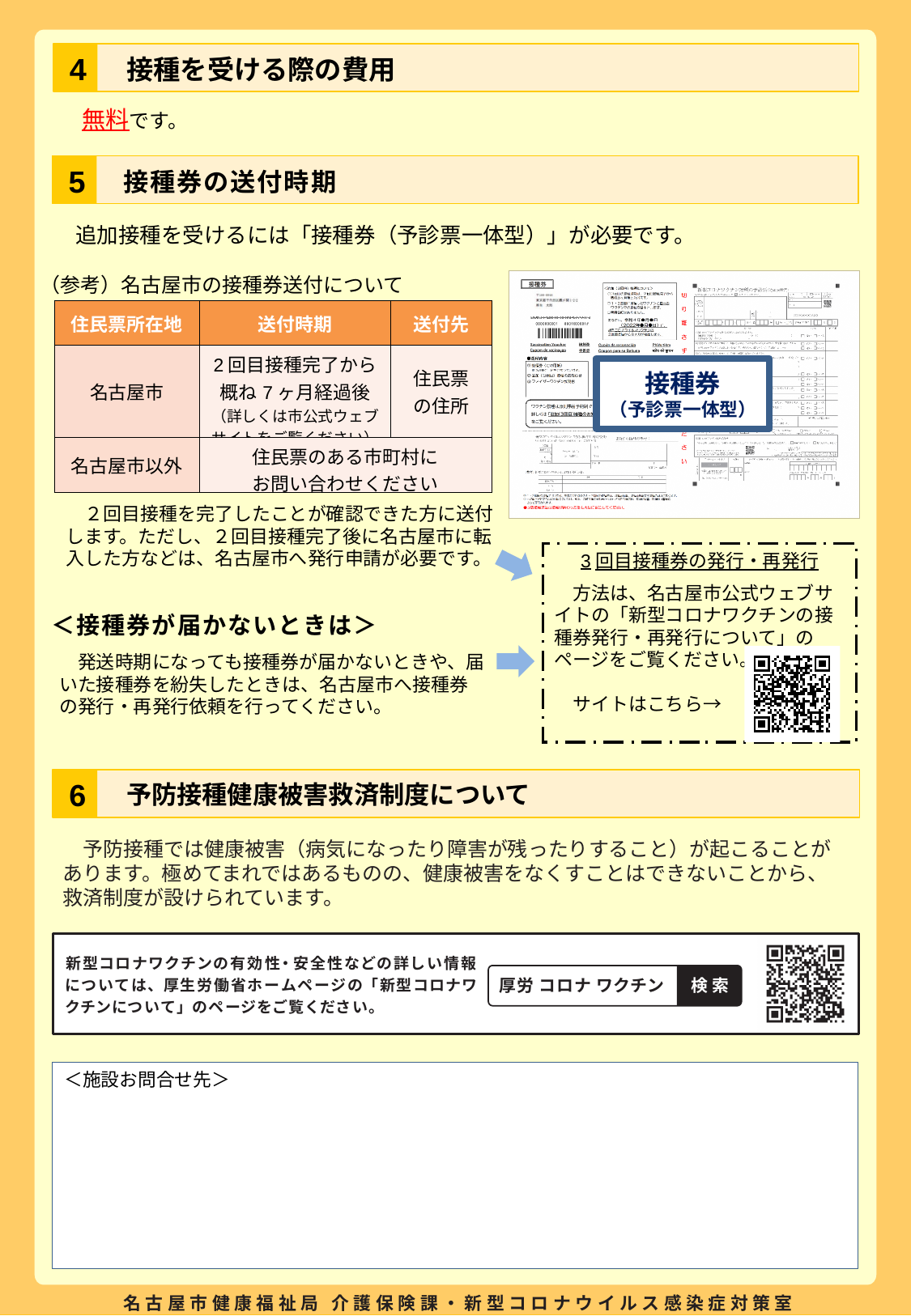

施設名や連絡先をご記入ください。
その他特記事項を記入することも
差し支えありません。　　　　　　→
（挿入→テキストボックス）